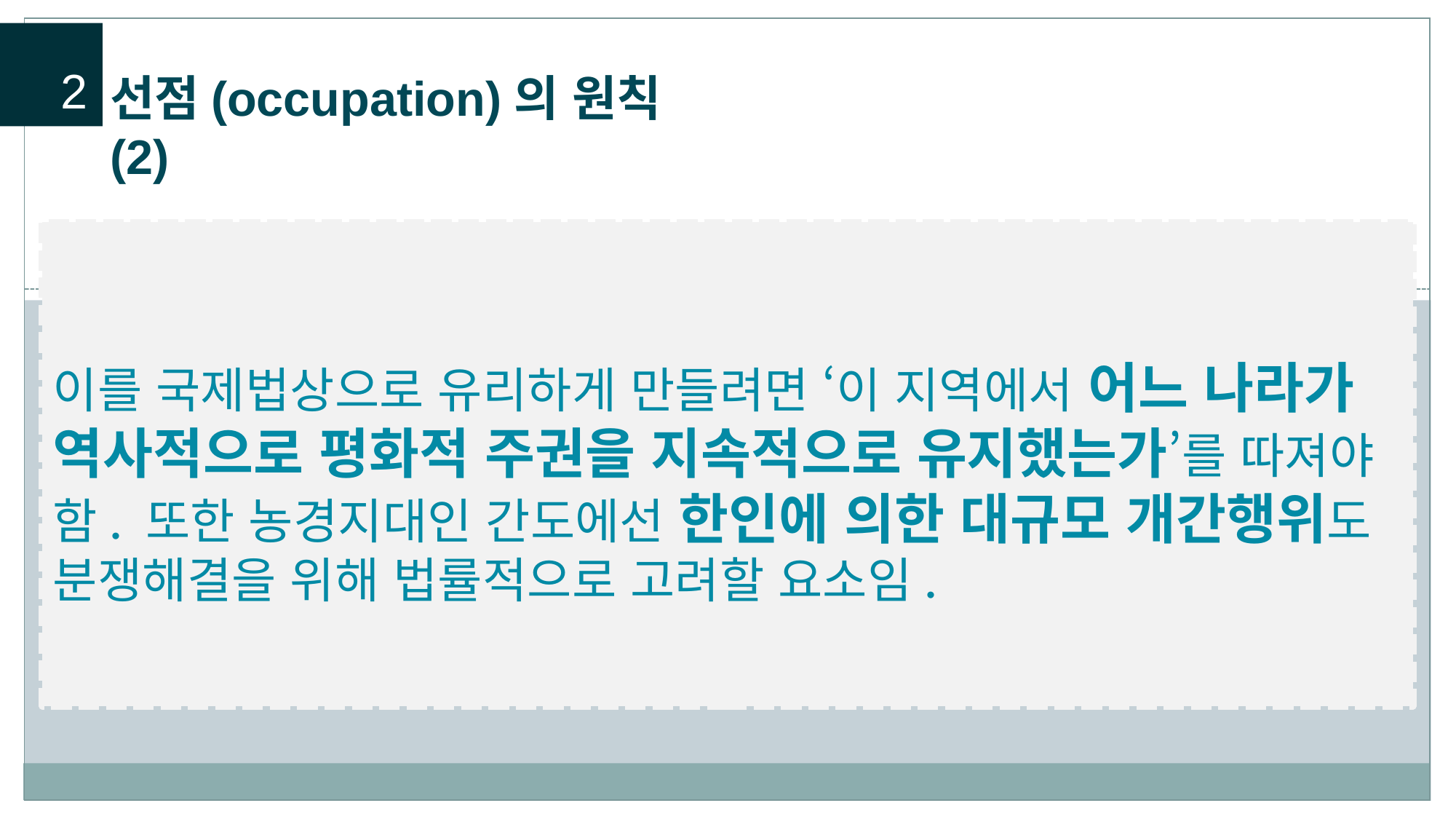

2
선점(occupation)의 원칙(2)

이를 국제법상으로 유리하게 만들려면 ‘이 지역에서 어느 나라가 역사적으로 평화적 주권을 지속적으로 유지했는가’를 따져야 함. 또한 농경지대인 간도에선 한인에 의한 대규모 개간행위도 분쟁해결을 위해 법률적으로 고려할 요소임.